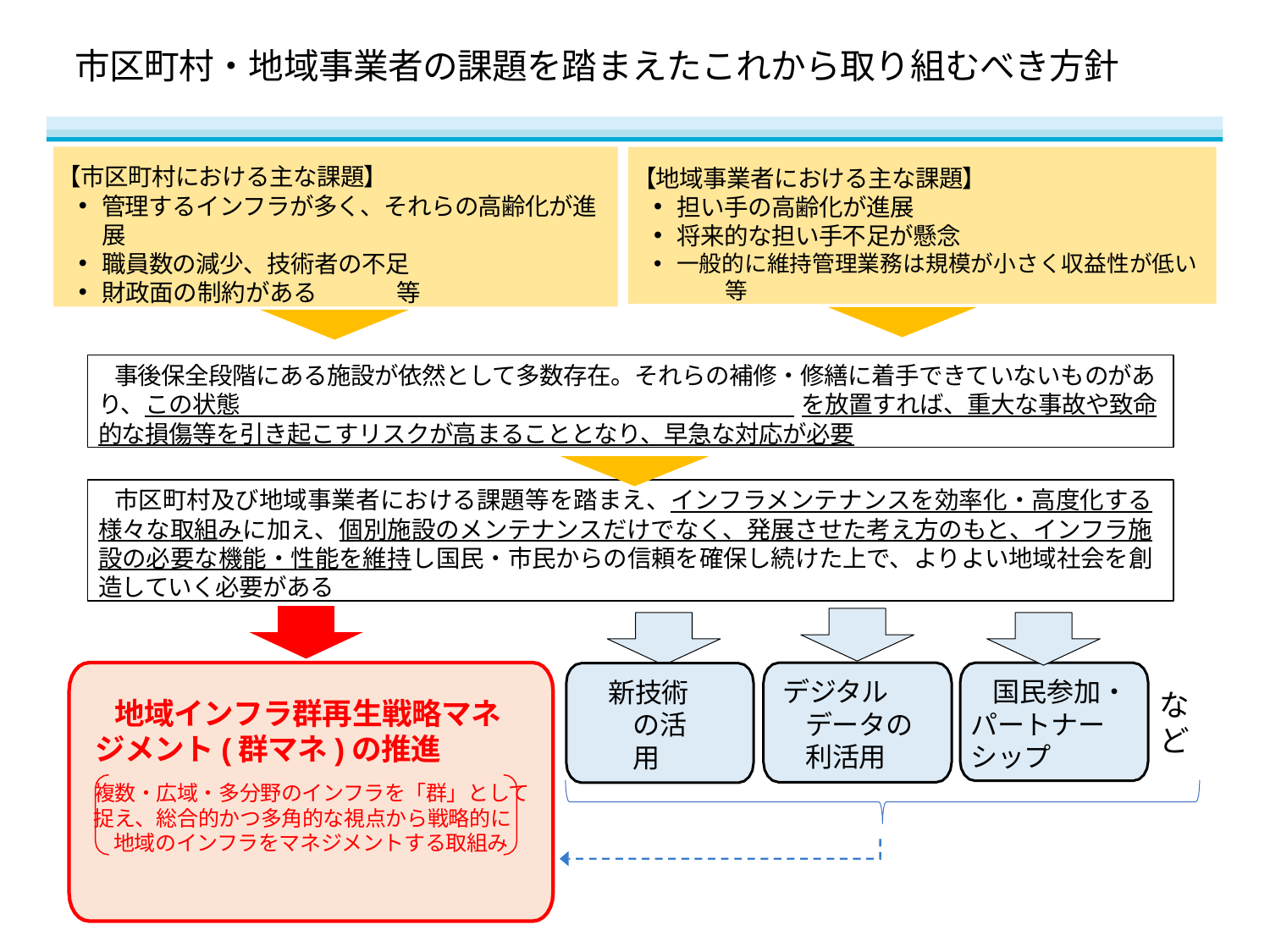

# 市区町村・地域事業者の課題を踏まえたこれから取り組むべき方針

【市区町村における主な課題】
管理するインフラが多く、それらの高齢化が進展
職員数の減少、技術者の不足
財政面の制約がある	等
【地域事業者における主な課題】
担い手の高齢化が進展
将来的な担い手不足が懸念
一般的に維持管理業務は規模が小さく収益性が低い	等

事後保全段階にある施設が依然として多数存在。それらの補修・修繕に着手できていないものがあり、この状態                                           を放置すれば、重大な事故や致命的な損傷等を引き起こすリスクが高まることとなり、早急な対応が必要

市区町村及び地域事業者における課題等を踏まえ、インフラメンテナンスを効率化・高度化する様々な取組みに加え、個別施設のメンテナンスだけでなく、発展させた考え方のもと、インフラ施設の必要な機能・性能を維持し国民・市民からの信頼を確保し続けた上で、よりよい地域社会を創造していく必要がある

デジタルデータの利活用
国民参加・パートナーシップ
新技術の活用
など
地域インフラ群再生戦略マネジメント(群マネ)の推進
複数・広域・多分野のインフラを「群」として捉え、総合的かつ多角的な視点から戦略的に
地域のインフラをマネジメントする取組み

12